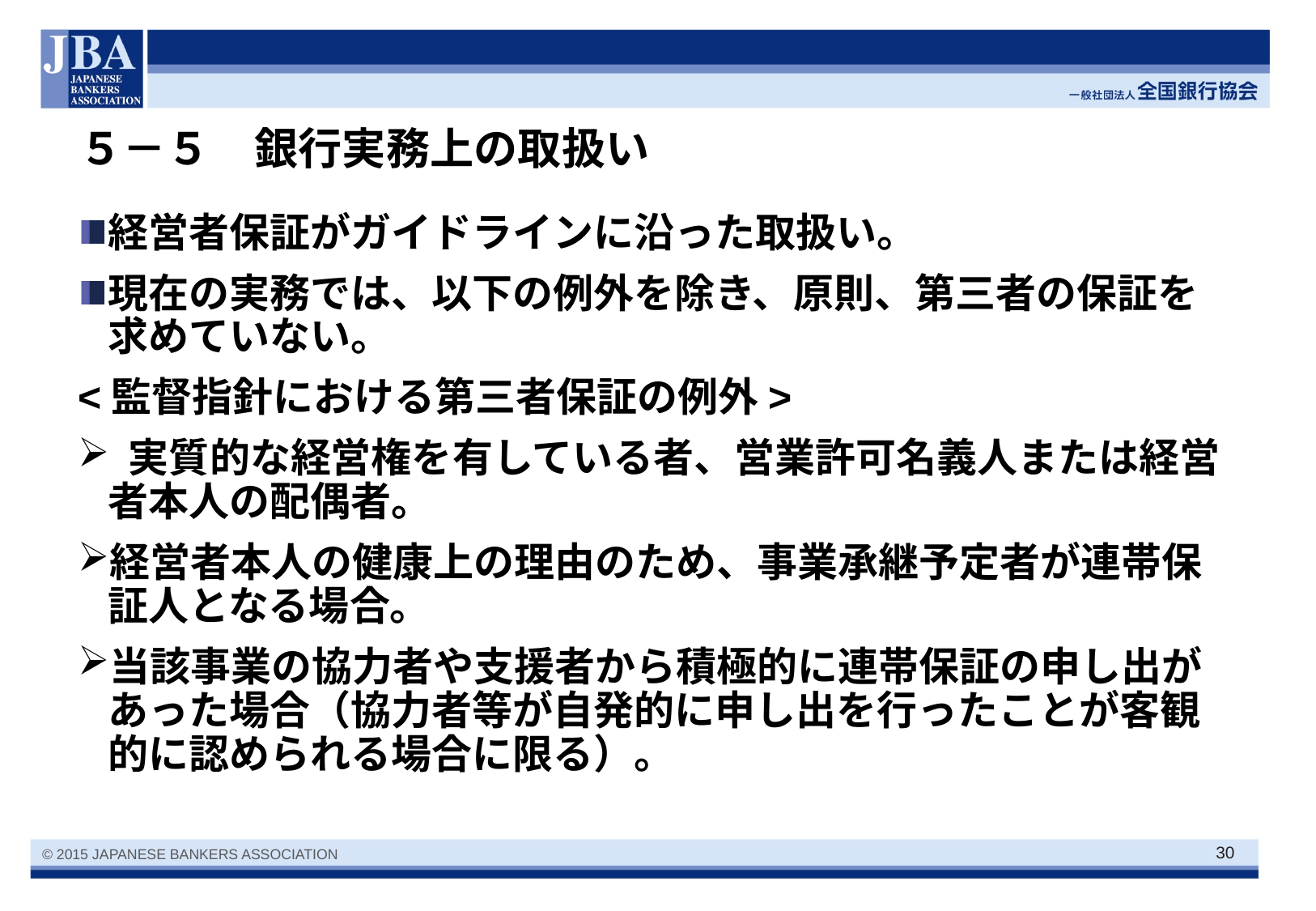

# ５－５　銀行実務上の取扱い
経営者保証がガイドラインに沿った取扱い。
現在の実務では、以下の例外を除き、原則、第三者の保証を求めていない。
<監督指針における第三者保証の例外>
 実質的な経営権を有している者、営業許可名義人または経営者本人の配偶者。
経営者本人の健康上の理由のため、事業承継予定者が連帯保証人となる場合。
当該事業の協力者や支援者から積極的に連帯保証の申し出があった場合（協力者等が自発的に申し出を行ったことが客観的に認められる場合に限る）。